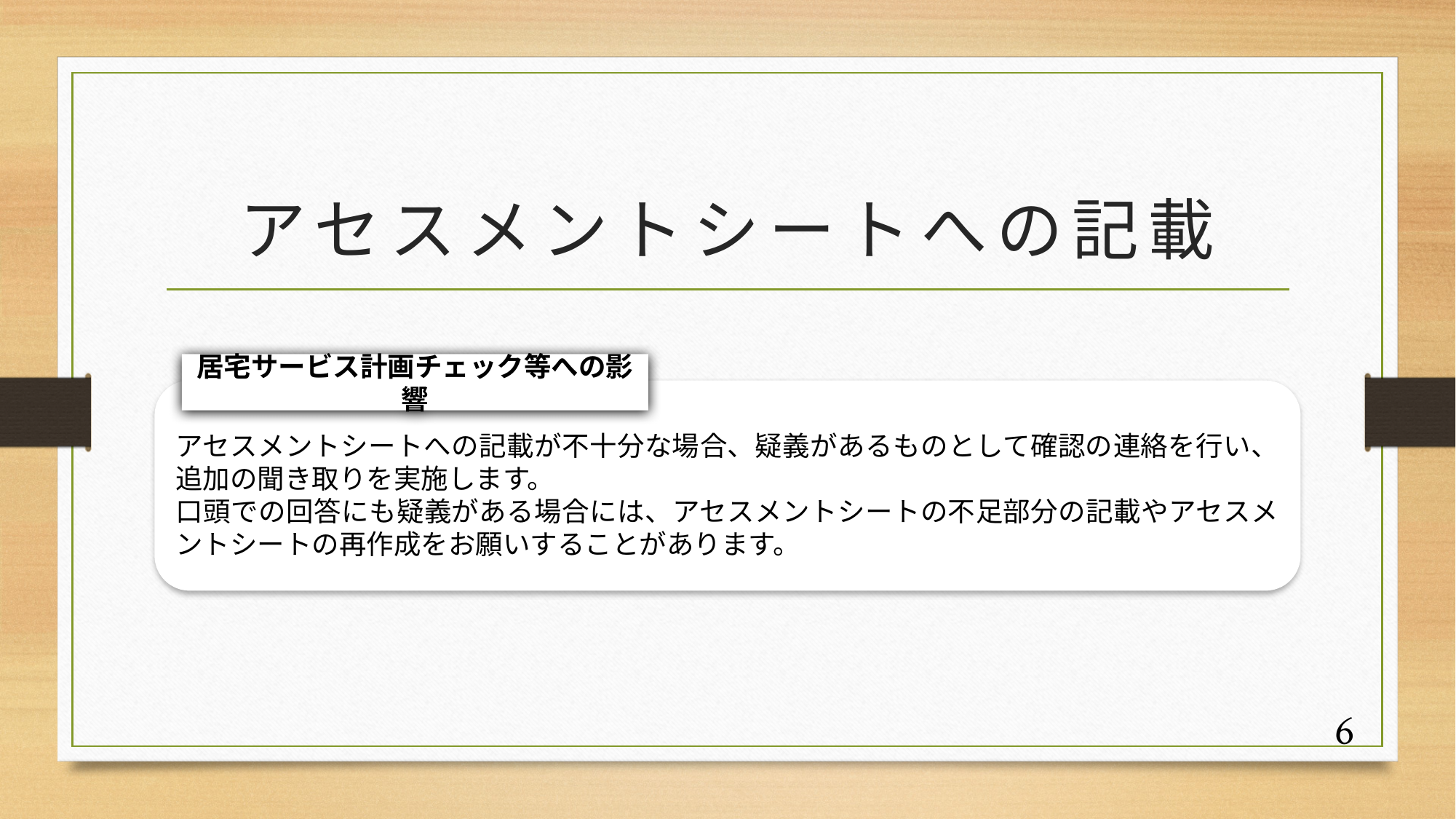

# アセスメントシートへの記載
居宅サービス計画チェック等への影響

アセスメントシートへの記載が不十分な場合、疑義があるものとして確認の連絡を行い、追加の聞き取りを実施します。
口頭での回答にも疑義がある場合には、アセスメントシートの不足部分の記載やアセスメントシートの再作成をお願いすることがあります。
6